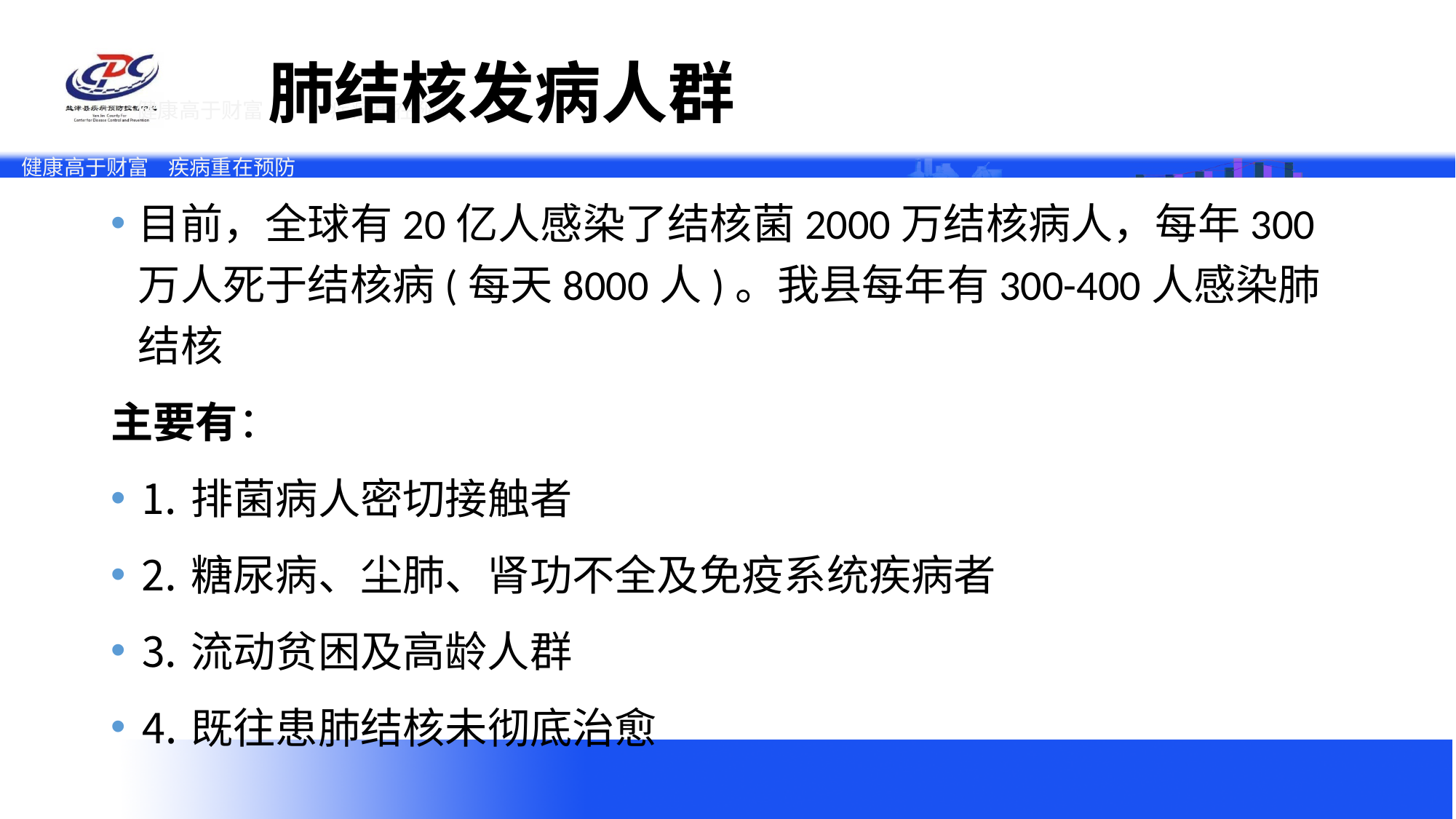

# 肺结核发病人群
目前，全球有20亿人感染了结核菌2000万结核病人，每年300万人死于结核病(每天8000人)。我县每年有300-400人感染肺结核
主要有：
⒈排菌病人密切接触者
⒉糖尿病、尘肺、肾功不全及免疫系统疾病者
⒊流动贫困及高龄人群
⒋既往患肺结核未彻底治愈